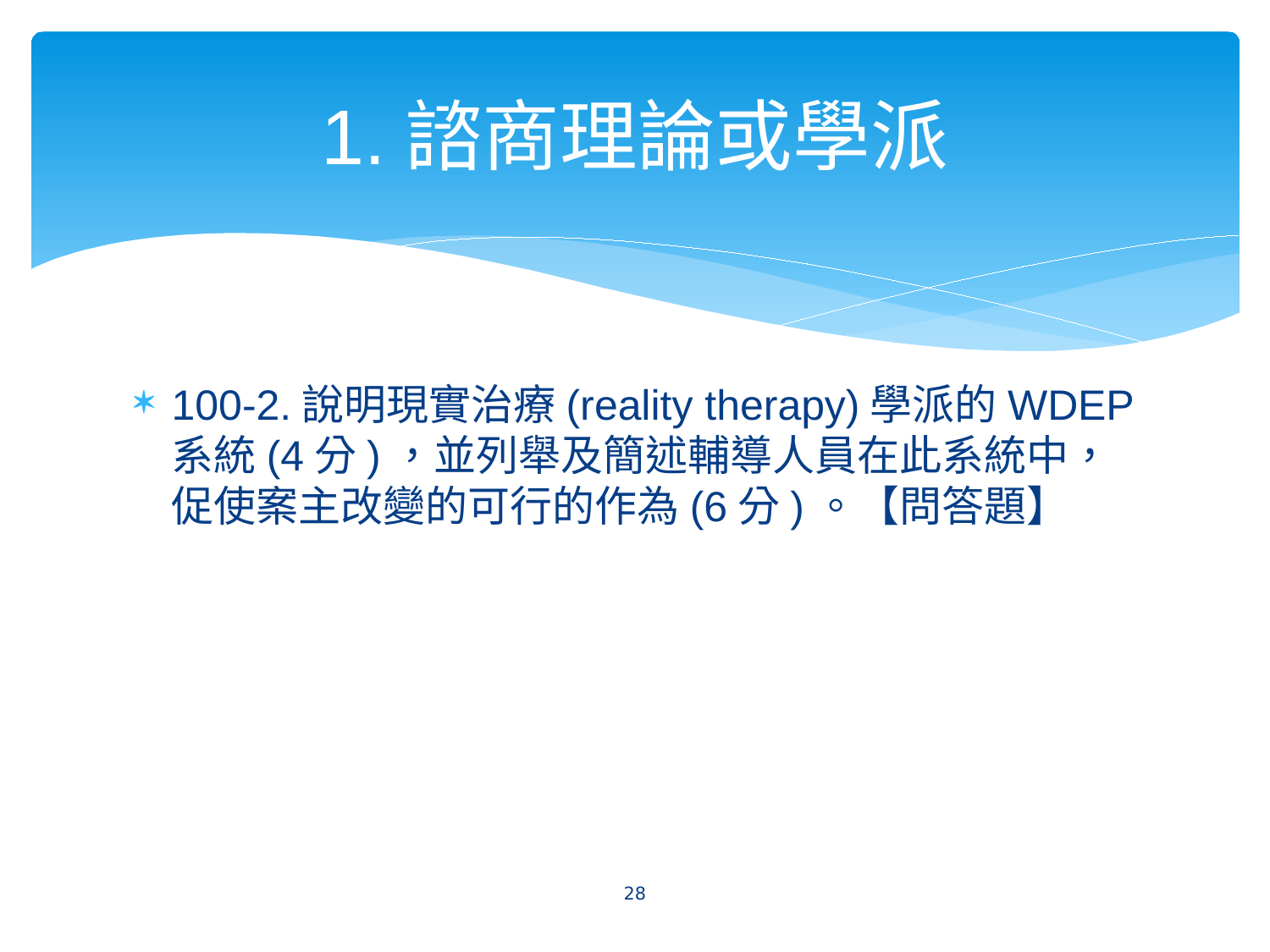

# 1.諮商理論或學派
100-2.說明現實治療(reality therapy)學派的WDEP系統(4分)，並列舉及簡述輔導人員在此系統中，促使案主改變的可行的作為(6分)。【問答題】
28